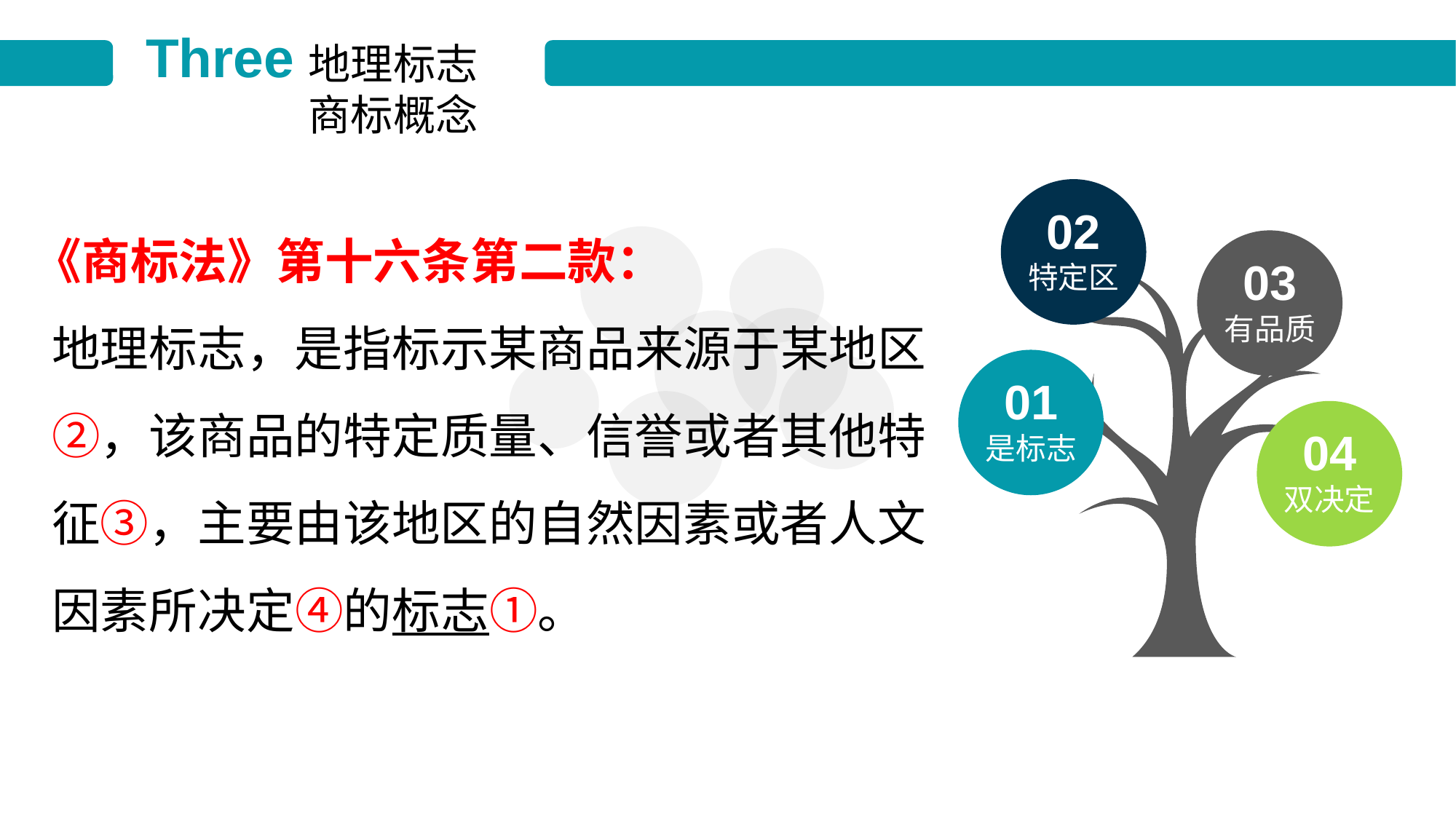

Three
地理标志
商标概念

02
特定区
 《商标法》第十六条第二款：
地理标志，是指标示某商品来源于某地区②，该商品的特定质量、信誉或者其他特征③，主要由该地区的自然因素或者人文因素所决定④的标志①。

03
有品质

01
是标志

04
双决定